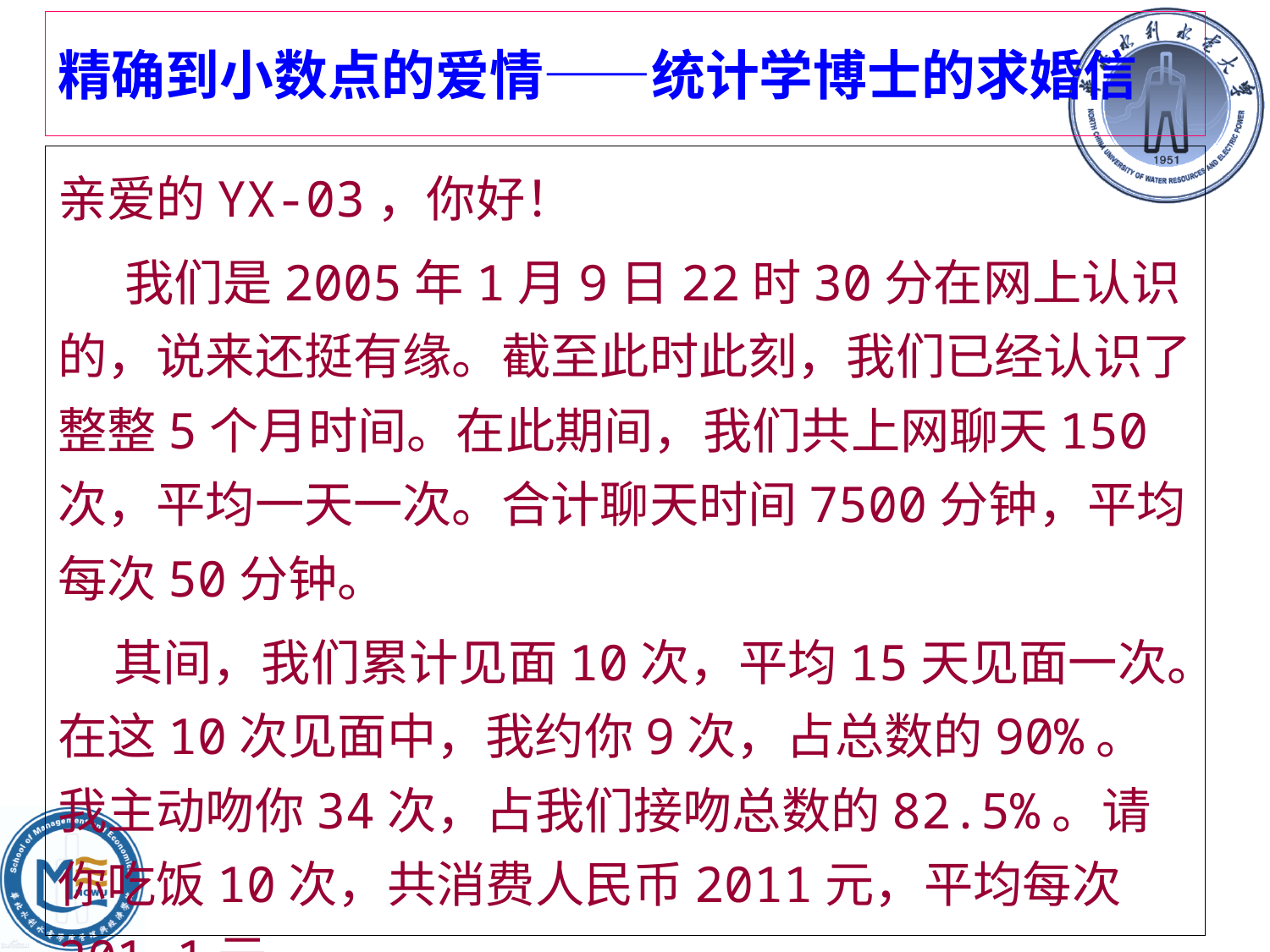

# 精确到小数点的爱情——统计学博士的求婚信
亲爱的YX-03，你好！
     我们是2005年1月9日22时30分在网上认识的，说来还挺有缘。截至此时此刻，我们已经认识了整整5个月时间。在此期间，我们共上网聊天150次，平均一天一次。合计聊天时间7500分钟，平均每次50分钟。
    其间，我们累计见面10次，平均15天见面一次。在这10次见面中，我约你9次，占总数的90%。我主动吻你34次，占我们接吻总数的82.5%。请你吃饭10次，共消费人民币2011元，平均每次201.1元。